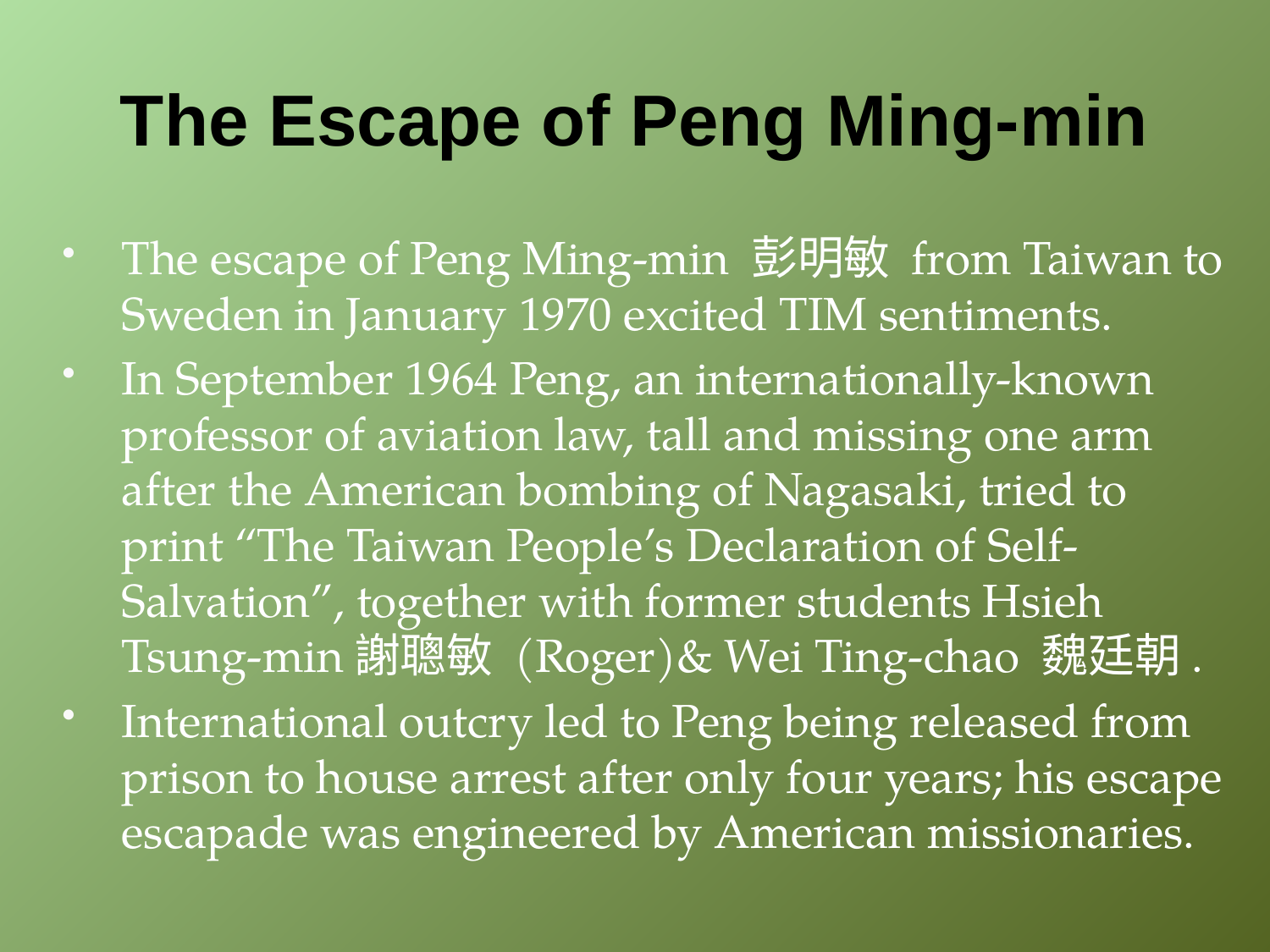

# The Escape of Peng Ming-min
The escape of Peng Ming-min 彭明敏 from Taiwan to Sweden in January 1970 excited TIM sentiments.
In September 1964 Peng, an internationally-known professor of aviation law, tall and missing one arm after the American bombing of Nagasaki, tried to print “The Taiwan People’s Declaration of Self-Salvation”, together with former students Hsieh Tsung-min謝聰敏 (Roger)& Wei Ting-chao 魏廷朝.
International outcry led to Peng being released from prison to house arrest after only four years; his escape escapade was engineered by American missionaries.